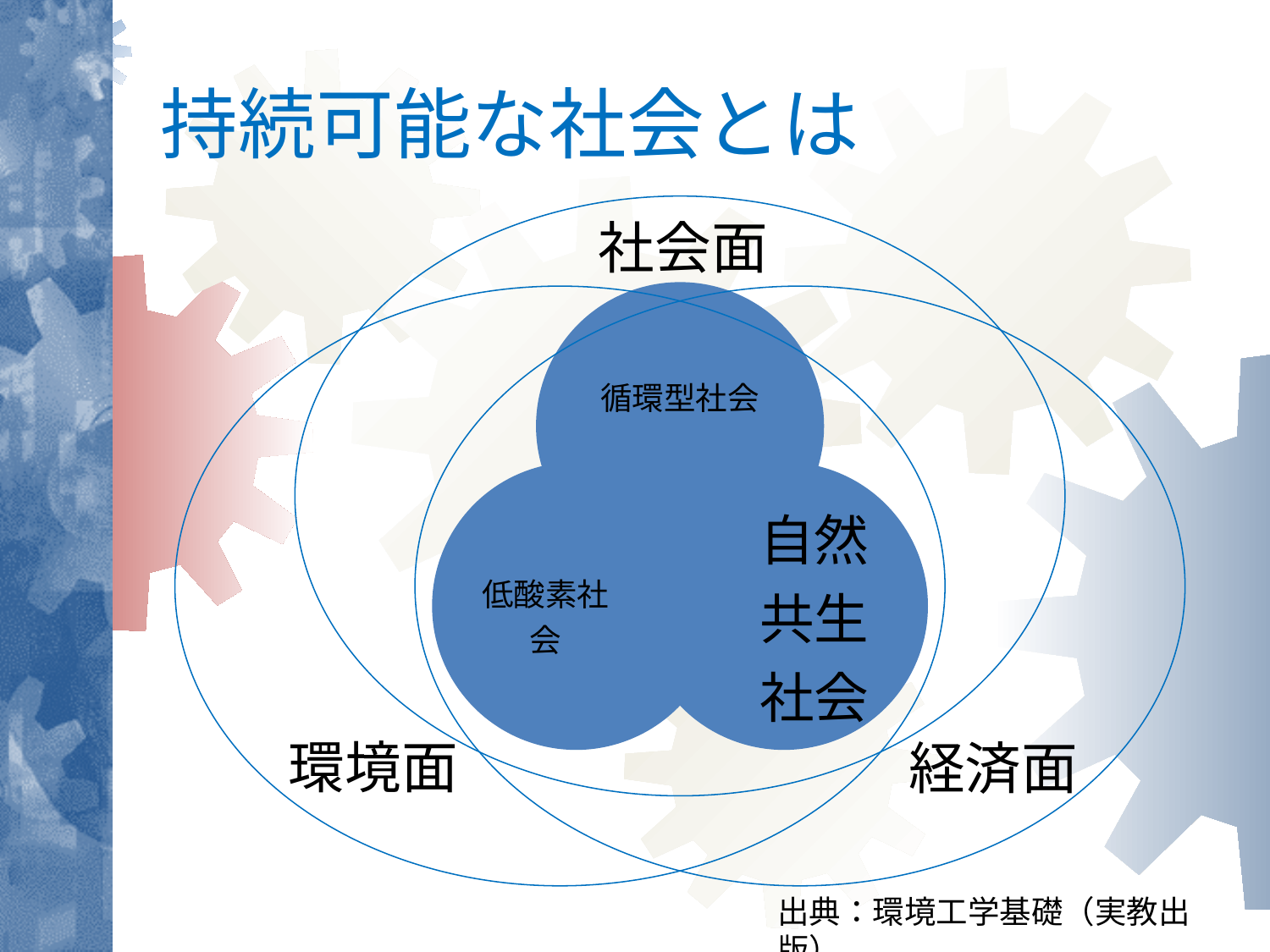

# 持続可能な社会とは

社会面

循環型社会
自然共生社会
低酸素社会
環境面
経済面
出典：環境工学基礎（実教出版）